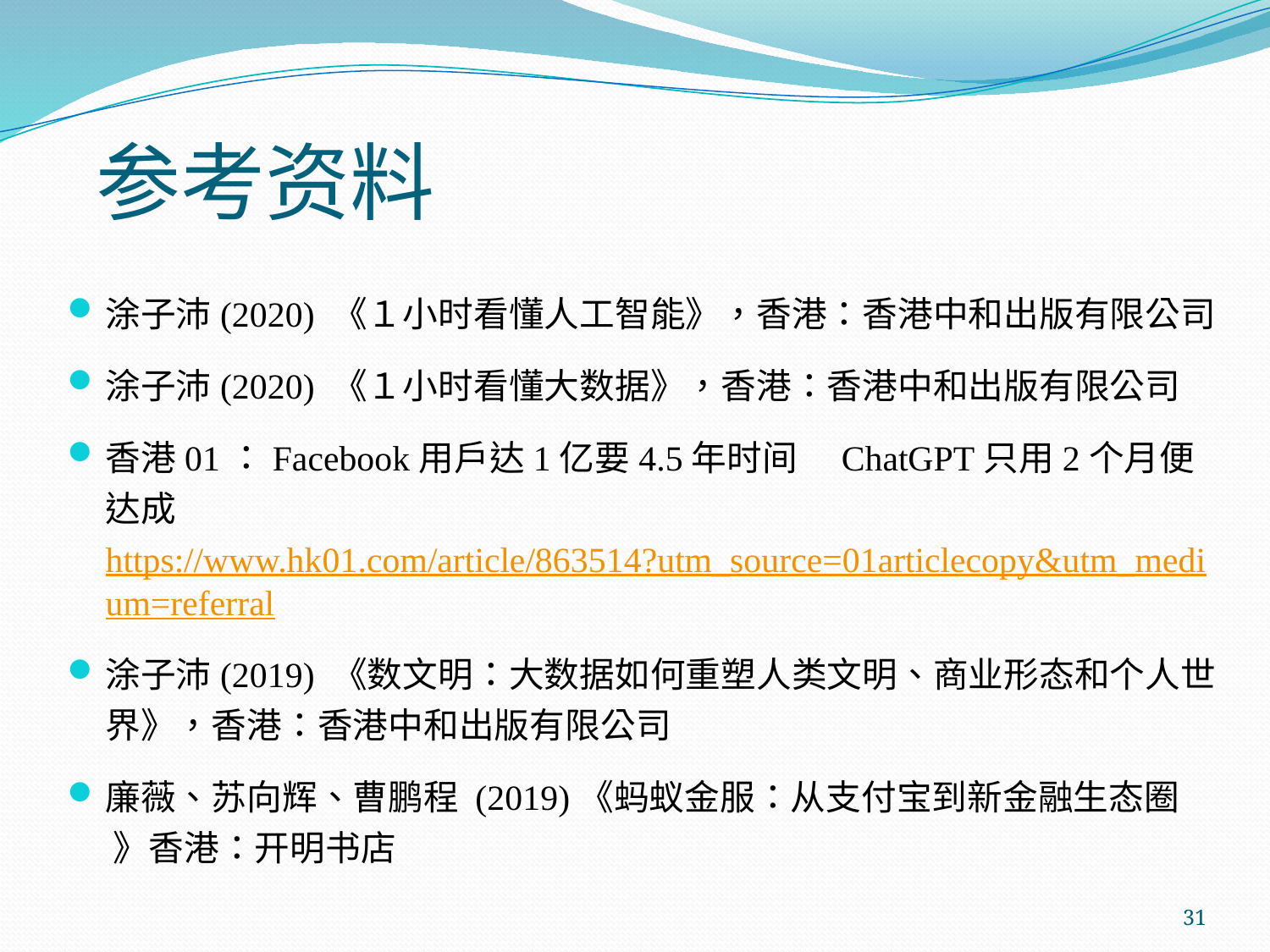

# 参考资料
涂子沛(2020) 《１小时看懂人工智能》，香港：香港中和出版有限公司
涂子沛(2020) 《１小时看懂大数据》，香港：香港中和出版有限公司
香港01：Facebook用户达1亿要4.5年时间　ChatGPT只用2个月便达成https://www.hk01.com/article/863514?utm_source=01articlecopy&utm_medium=referral
涂子沛(2019) 《数文明：大数据如何重塑人类文明、商业形态和个人世界》，香港：香港中和出版有限公司
廉薇、苏向辉、曹鹏程 (2019)《蚂蚁金服：从支付宝到新金融生态圈 》香港：开明书店

31